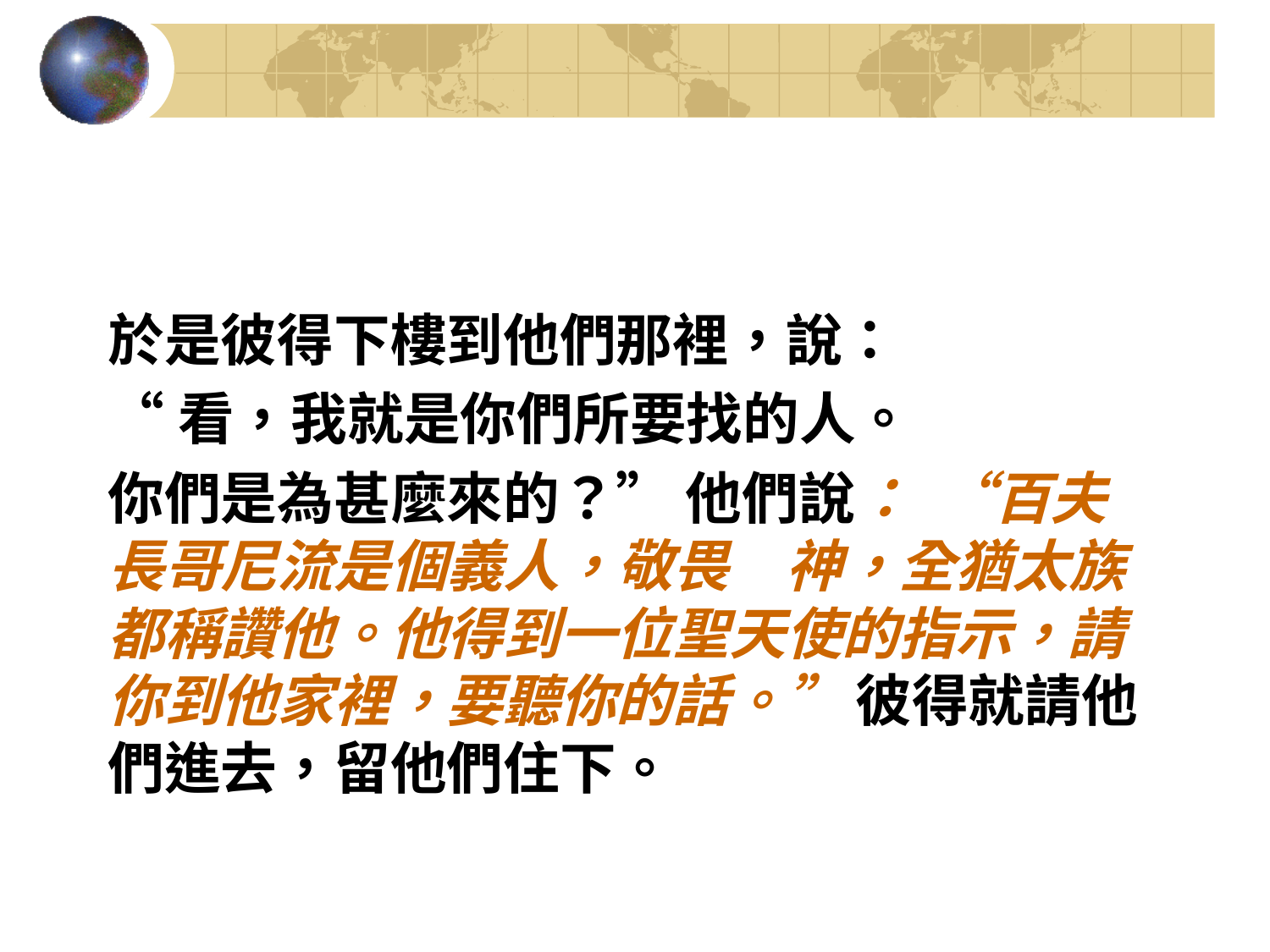

#
於是彼得下樓到他們那裡，說：
“看，我就是你們所要找的人。
你們是為甚麼來的？” 他們說：  “百夫長哥尼流是個義人，敬畏　神，全猶太族都稱讚他。他得到一位聖天使的指示，請你到他家裡，要聽你的話。” 彼得就請他們進去，留他們住下。